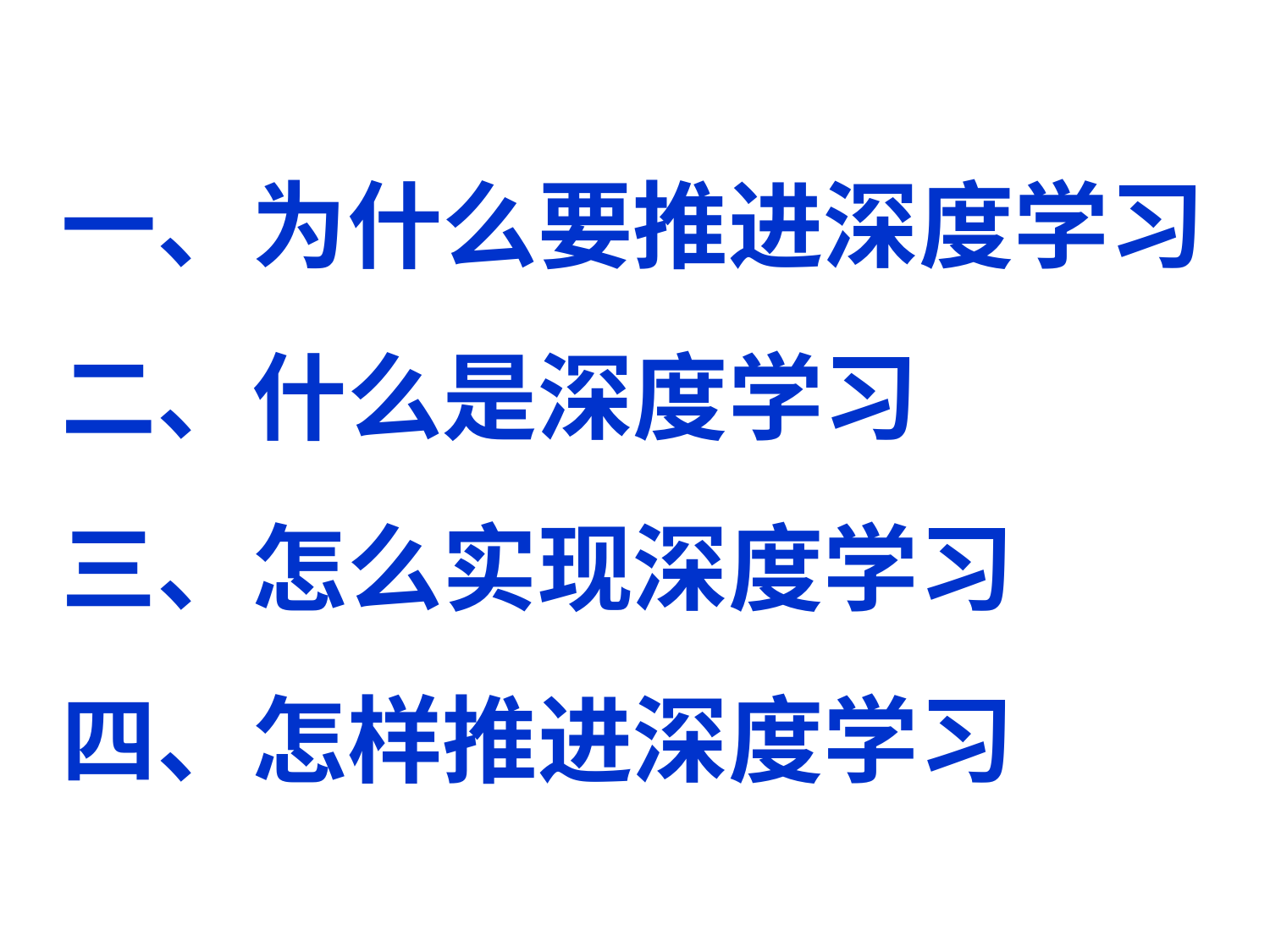

一、为什么要推进深度学习
二、什么是深度学习
三、怎么实现深度学习
四、怎样推进深度学习